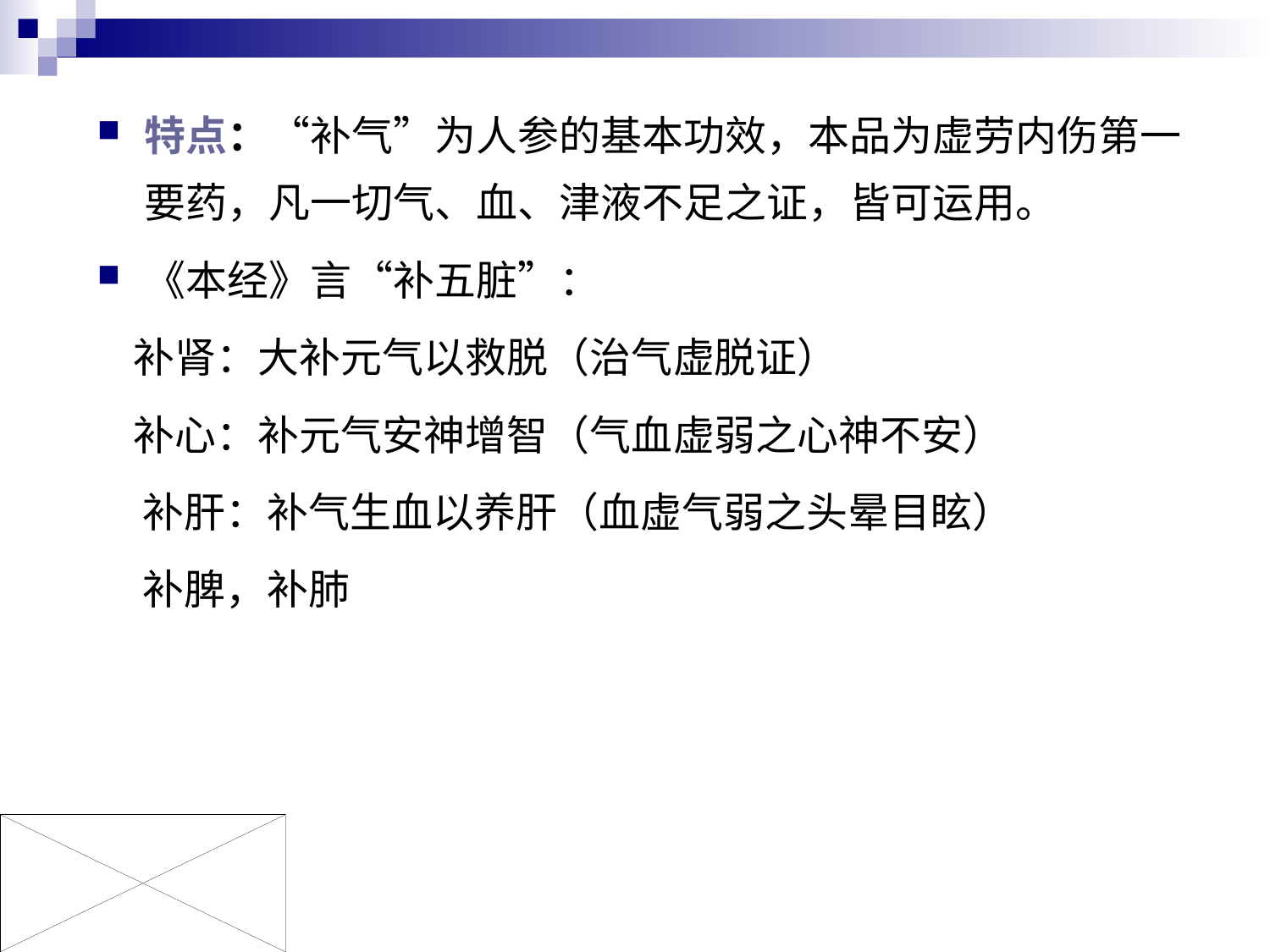

# 特点：“补气”为人参的基本功效，本品为虚劳内伤第一要药，凡一切气、血、津液不足之证，皆可运用。
《本经》言“补五脏”：
   补肾：大补元气以救脱（治气虚脱证）
   补心：补元气安神增智（气血虚弱之心神不安）
    补肝：补气生血以养肝（血虚气弱之头晕目眩）
    补脾，补肺